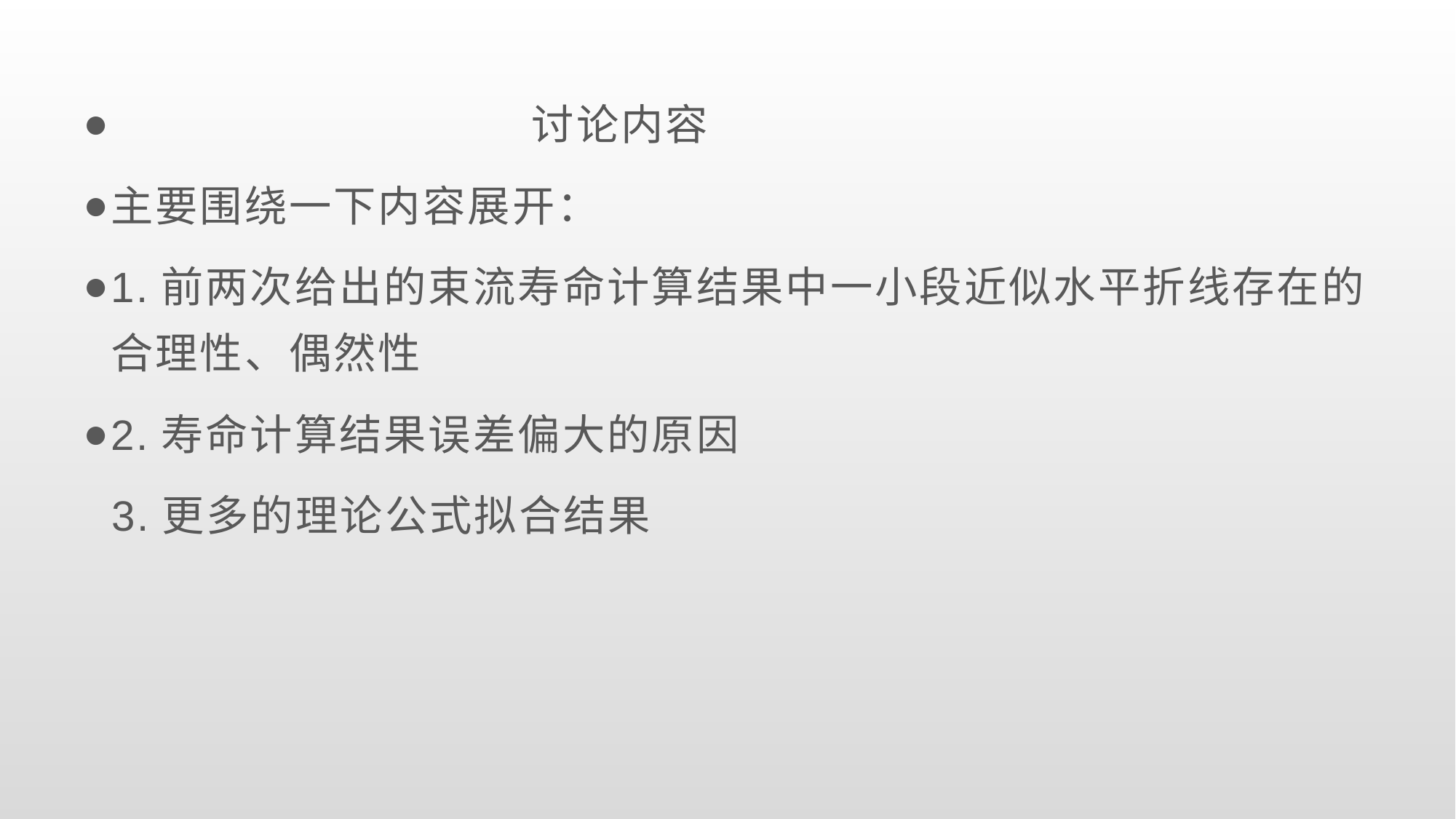

讨论内容
主要围绕一下内容展开：
1.前两次给出的束流寿命计算结果中一小段近似水平折线存在的合理性、偶然性
2.寿命计算结果误差偏大的原因
  3.更多的理论公式拟合结果